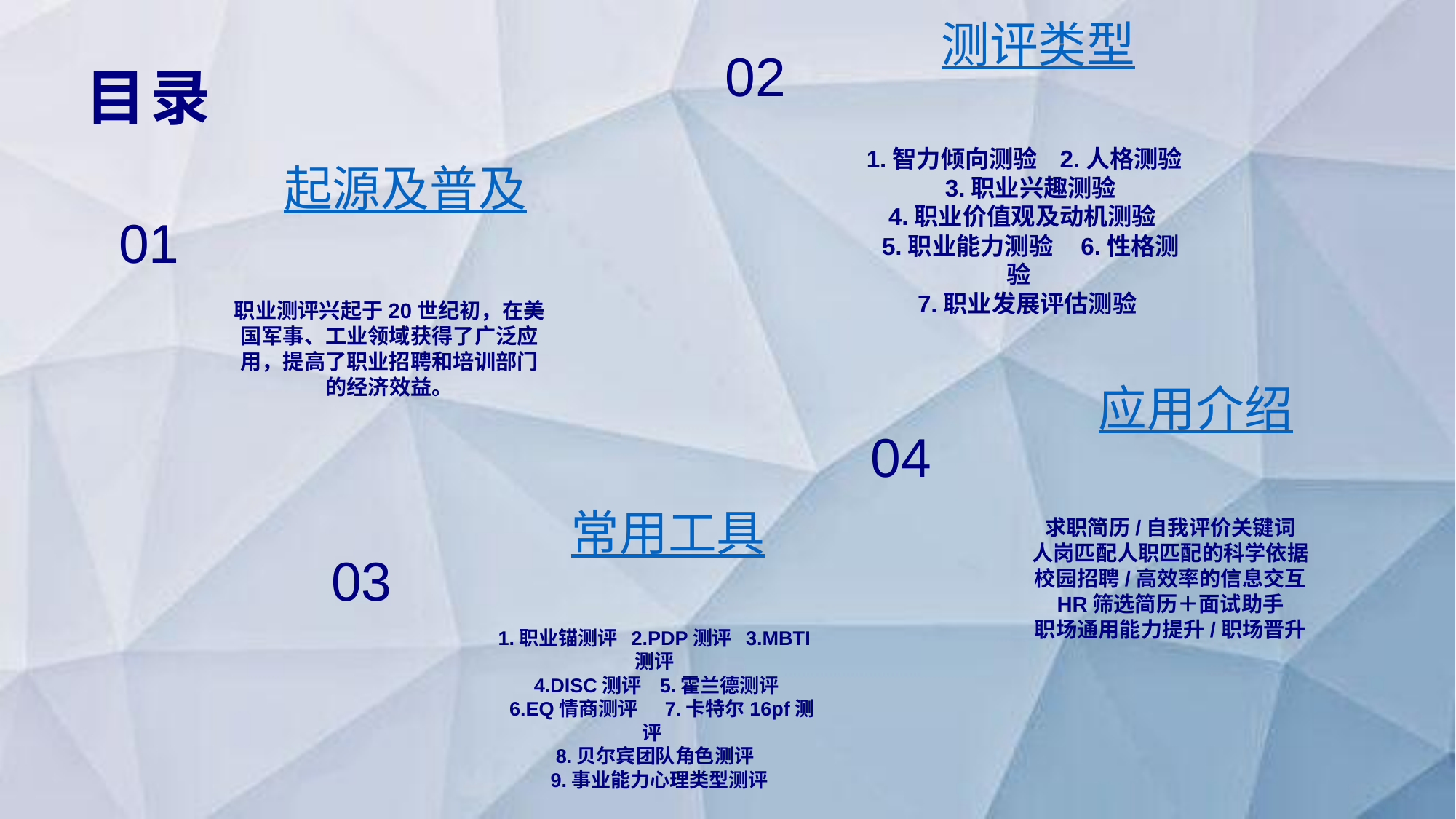

测评类型

02
# 目录
1.智力倾向测验   2.人格测验
 3.职业兴趣测验
 4.职业价值观及动机测验
 5.职业能力测验    6.性格测验
7.职业发展评估测验
起源及普及
01
职业测评兴起于20世纪初，在美国军事、工业领域获得了广泛应用，提高了职业招聘和培训部门的经济效益。
应用介绍
04
常用工具
求职简历/自我评价关键词
人岗匹配人职匹配的科学依据
校园招聘/高效率的信息交互
HR筛选简历＋面试助手
职场通用能力提升/职场晋升
03
1.职业锚测评  2.PDP测评  3.MBTI测评
4.DISC测评   5.霍兰德测评
  6.EQ情商测评     7.卡特尔16pf测评
 8.贝尔宾团队角色测评
 9.事业能力心理类型测评